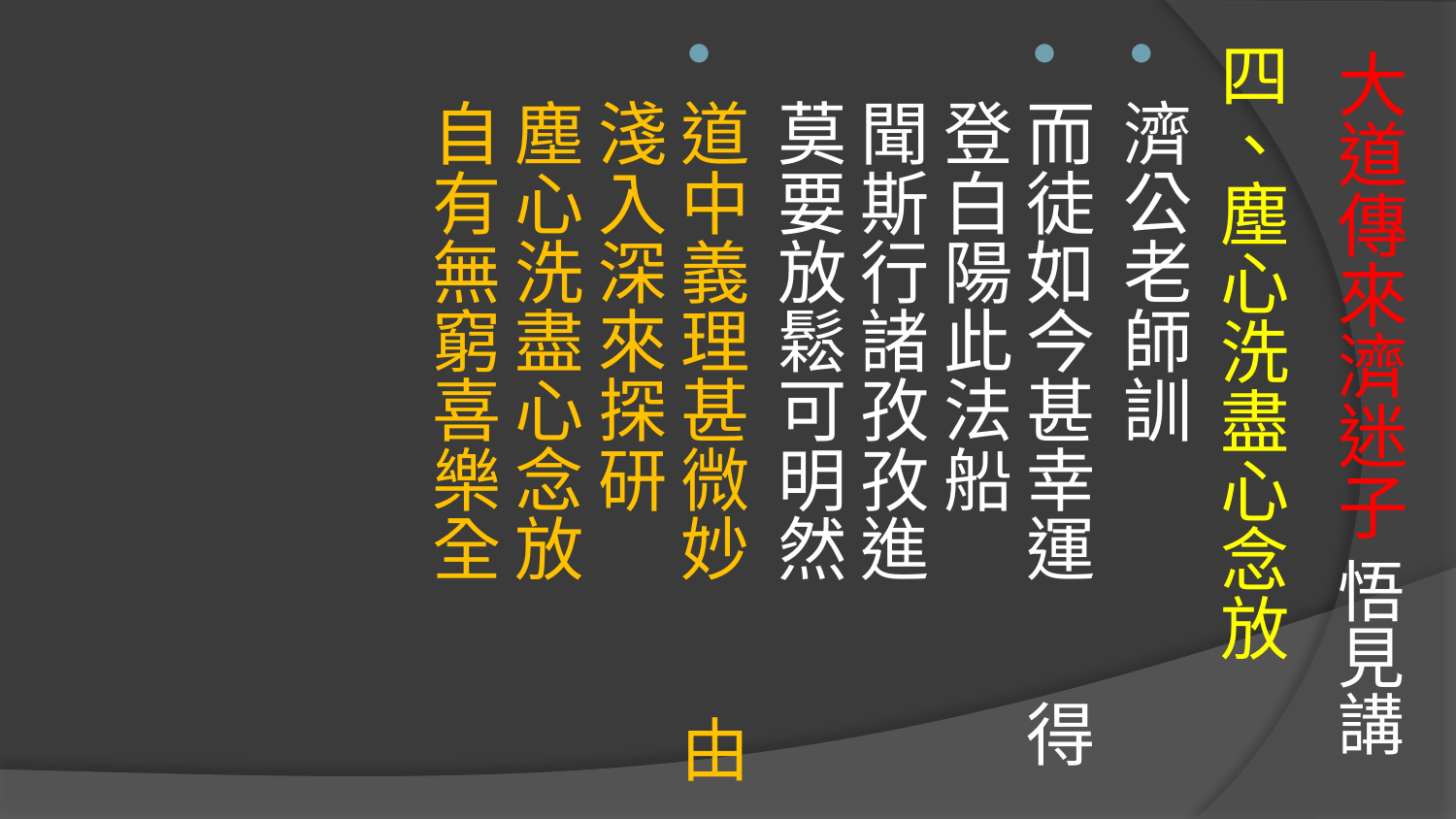

# 大道傳來濟迷子 悟見講
四、塵心洗盡心念放
濟公老師訓
而徒如今甚幸運　   得登白陽此法船
聞斯行諸孜孜進　     莫要放鬆可明然
道中義理甚微妙　    由淺入深來探研
塵心洗盡心念放　      自有無窮喜樂全